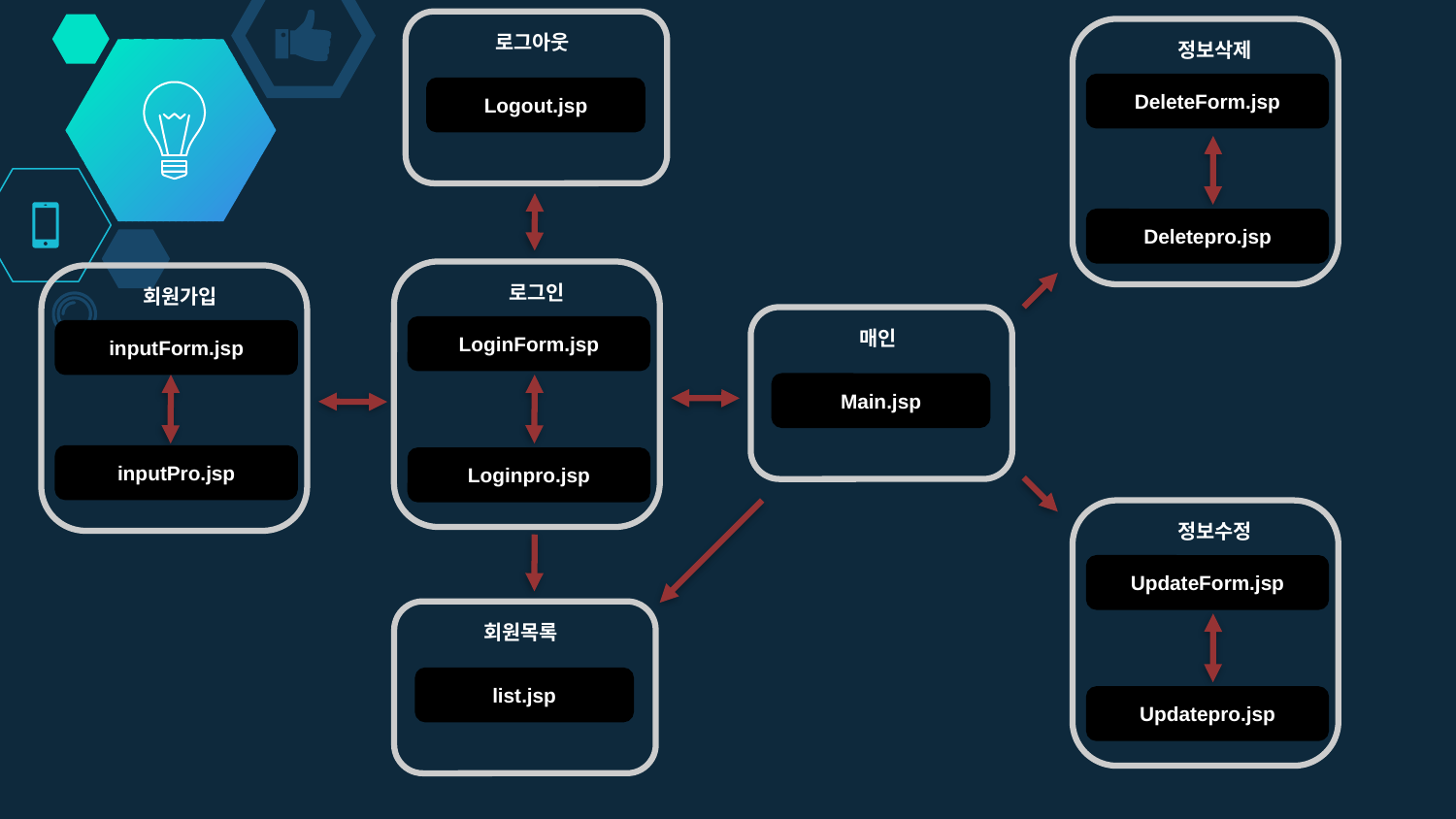

로그아웃
정보삭제
DeleteForm.jsp
Logout.jsp
Deletepro.jsp

로그인
회원가입

매인
LoginForm.jsp
inputForm.jsp
Main.jsp
inputPro.jsp
Loginpro.jsp

정보수정
UpdateForm.jsp

회원목록
list.jsp
Updatepro.jsp